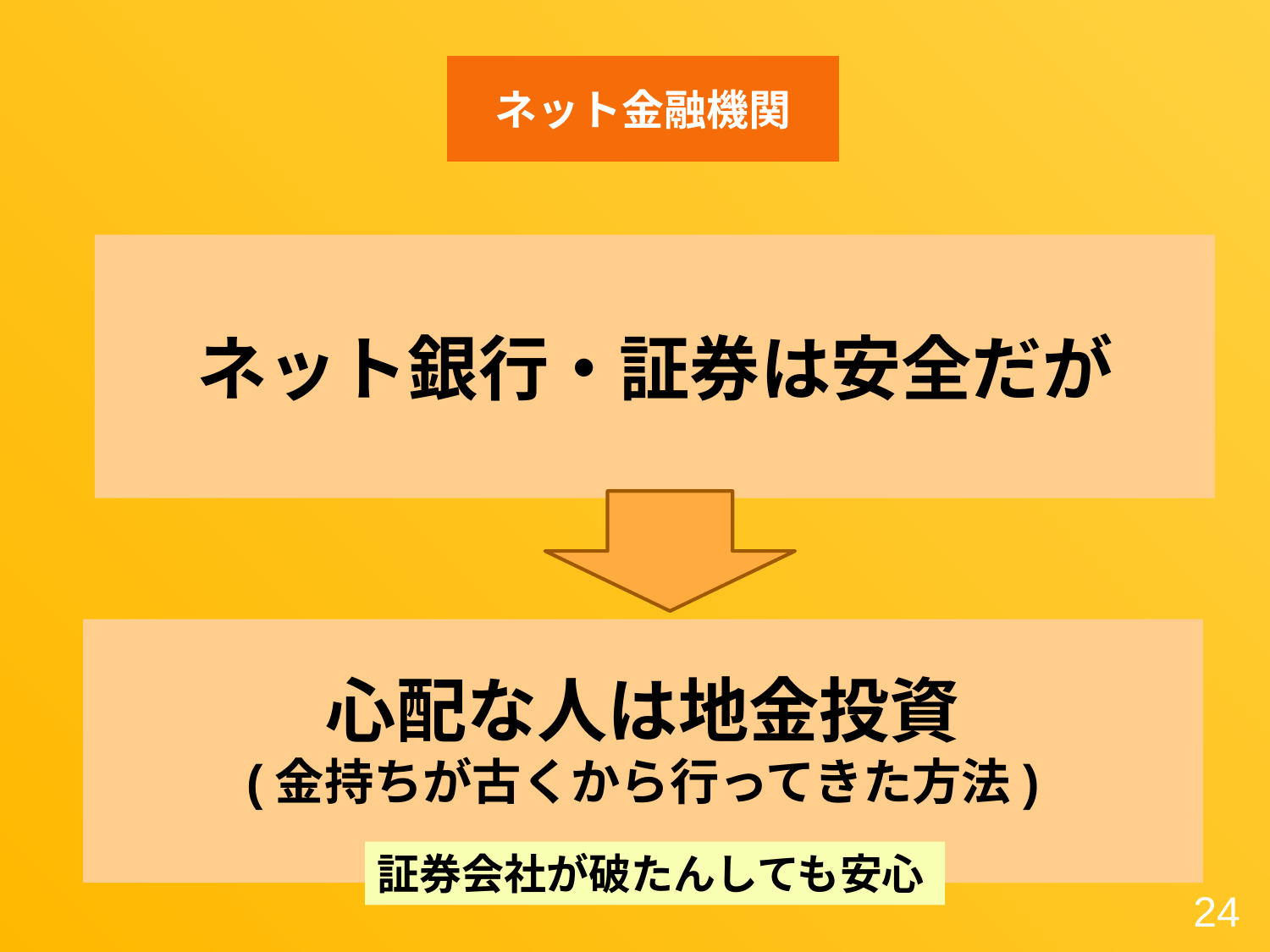

ネット金融機関
ネット銀行・証券は安全だが

心配な人は地金投資
(金持ちが古くから行ってきた方法)

証券会社が破たんしても安心
24